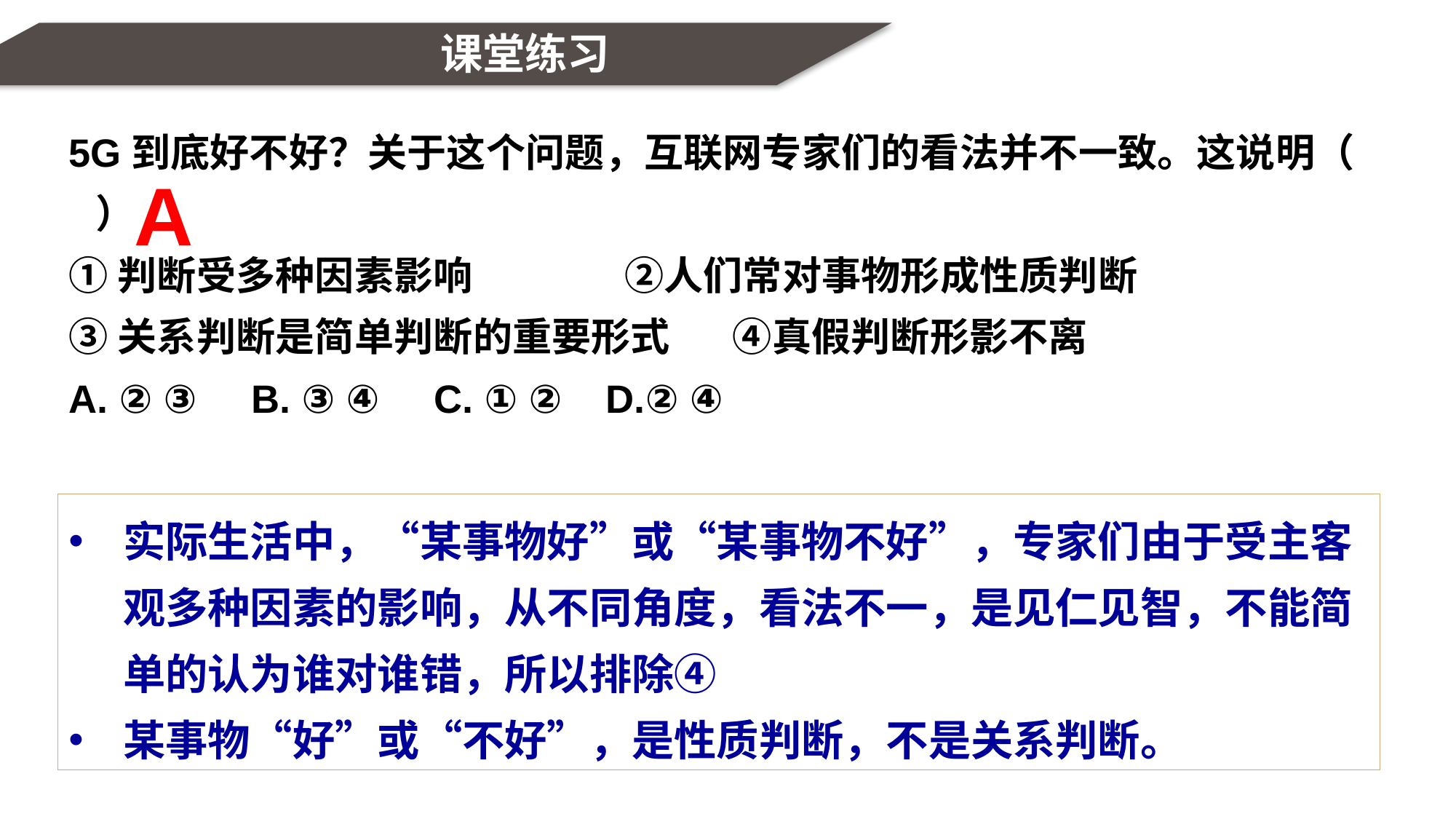

课堂练习

02
新发展理念
5G到底好不好？关于这个问题，互联网专家们的看法并不一致。这说明（     ）
①判断受多种因素影响                 ②人们常对事物形成性质判断
③关系判断是简单判断的重要形式       ④真假判断形影不离
A. ② ③     B. ③ ④     C. ① ②    D.② ④
A
实际生活中，“某事物好”或“某事物不好”，专家们由于受主客观多种因素的影响，从不同角度，看法不一，是见仁见智，不能简单的认为谁对谁错，所以排除④
某事物“好”或“不好”，是性质判断，不是关系判断。